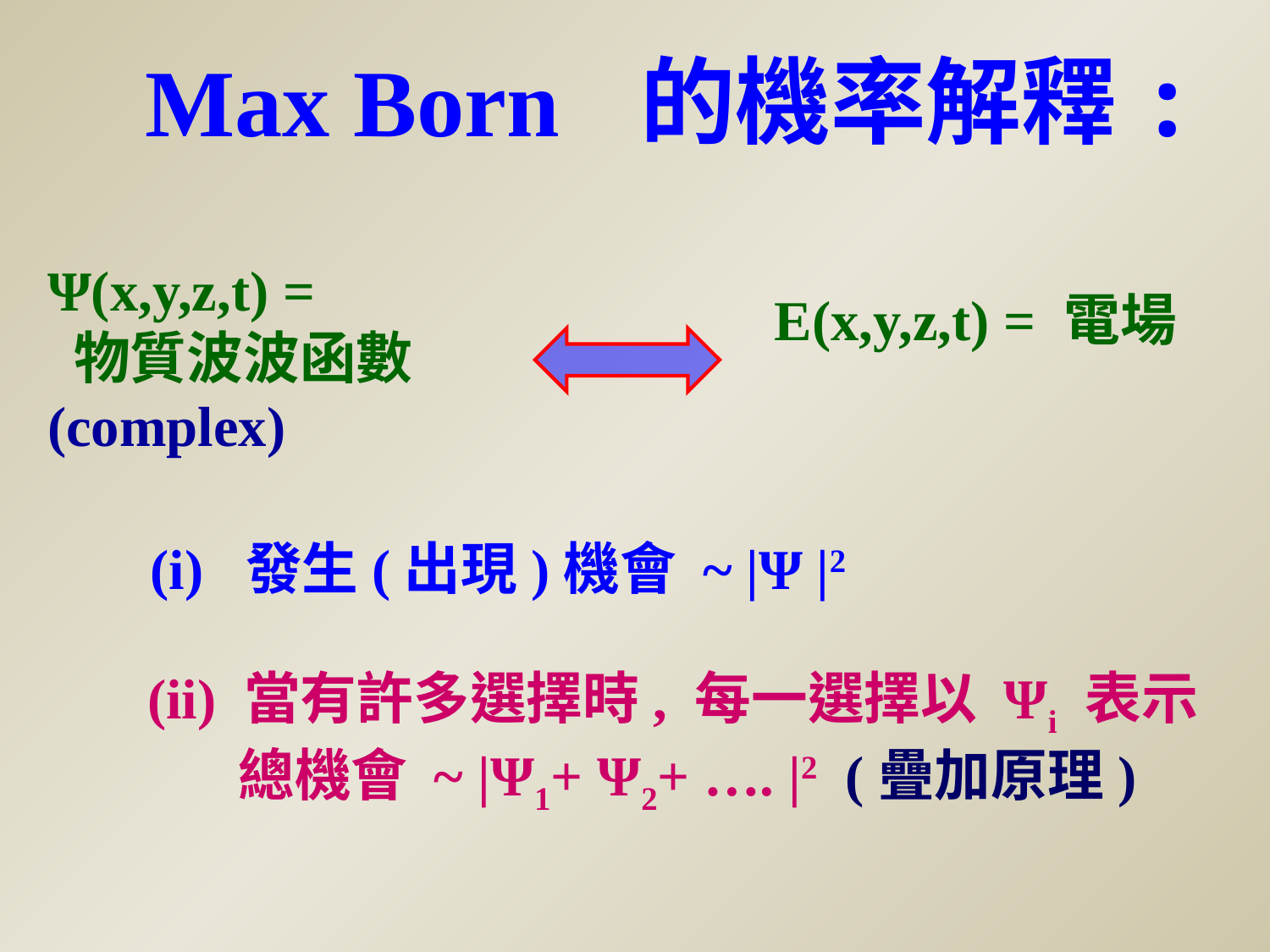

Max Born 的機率解釋:
Ψ(x,y,z,t) =
 物質波波函數(complex)
E(x,y,z,t) = 電場

(i)  發生(出現)機會 ~ |Ψ |2
(ii) 當有許多選擇時, 每一選擇以 Ψi 表示
      總機會 ~ |Ψ1+ Ψ2+ …. |2  (疊加原理)